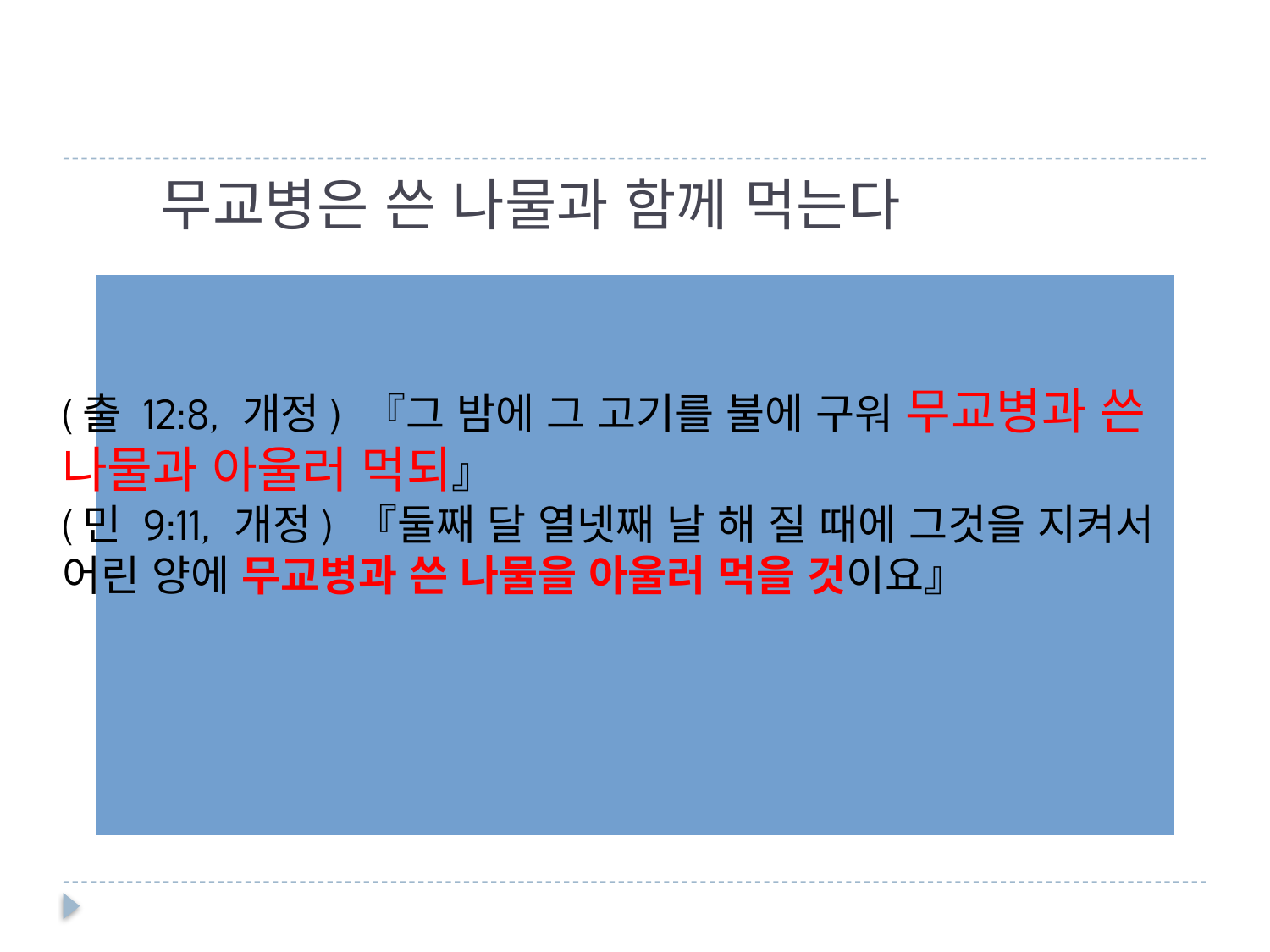

# 무교병은 쓴 나물과 함께 먹는다

(출 12:8, 개정) 『그 밤에 그 고기를 불에 구워 무교병과 쓴 나물과 아울러 먹되』
(민 9:11, 개정) 『둘째 달 열넷째 날 해 질 때에 그것을 지켜서 어린 양에 무교병과 쓴 나물을 아울러 먹을 것이요』